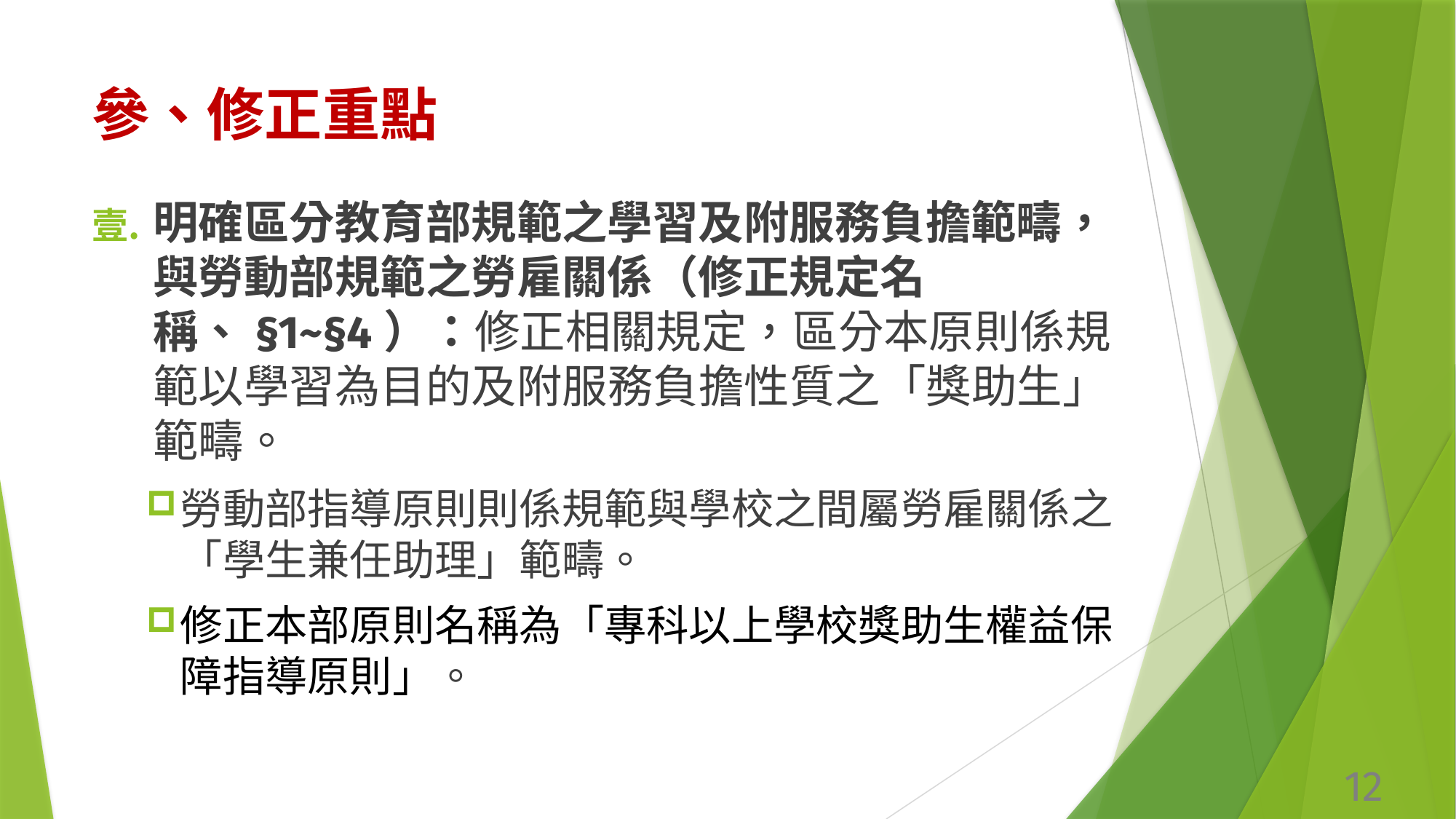

# 參、修正重點
明確區分教育部規範之學習及附服務負擔範疇，與勞動部規範之勞雇關係（修正規定名稱、§1~§4）：修正相關規定，區分本原則係規範以學習為目的及附服務負擔性質之「獎助生」範疇。
勞動部指導原則則係規範與學校之間屬勞雇關係之「學生兼任助理」範疇。
修正本部原則名稱為「專科以上學校獎助生權益保障指導原則」。
12